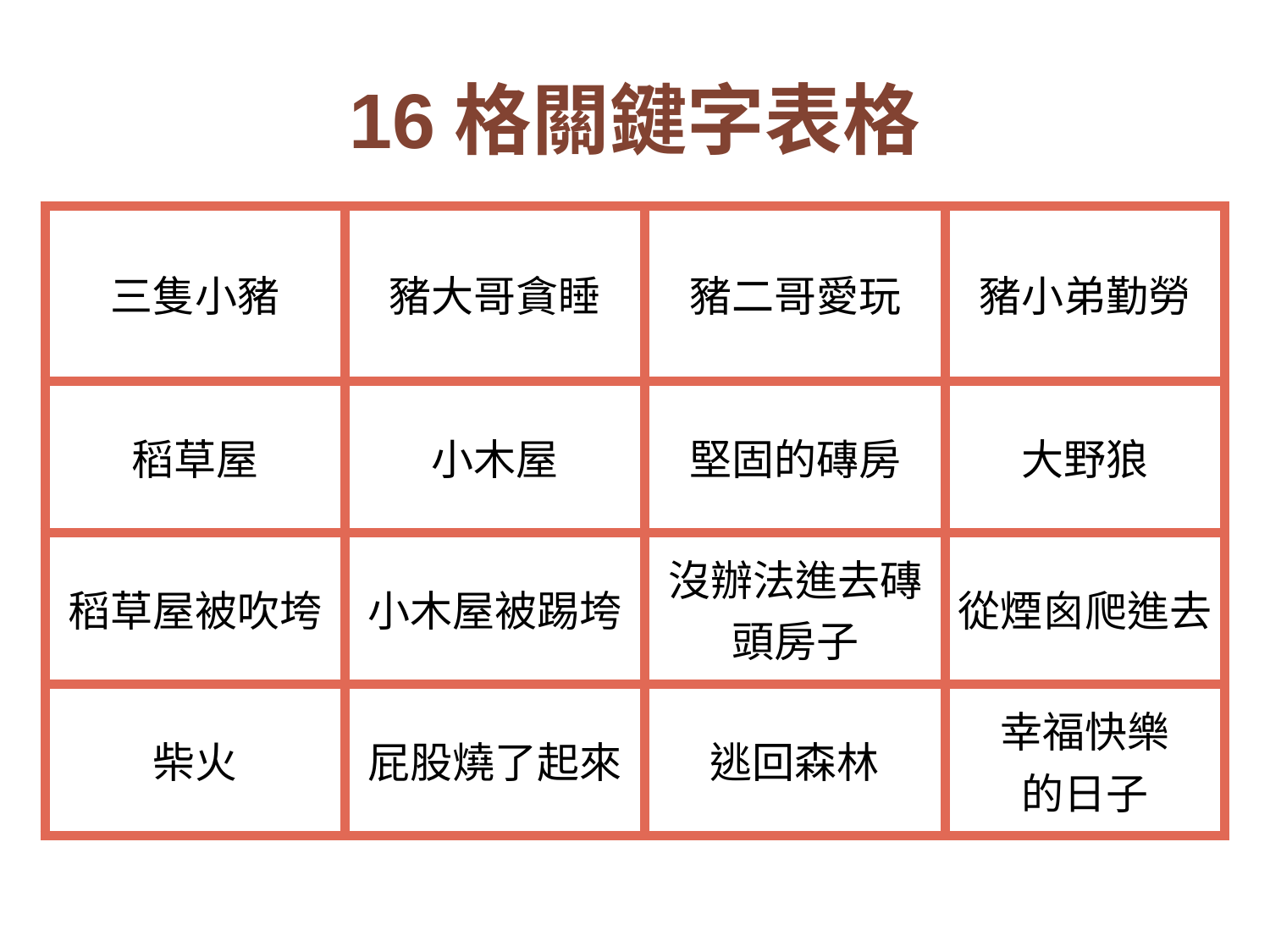

# 16格關鍵字表格
| 三隻小豬 | 豬大哥貪睡 | 豬二哥愛玩 | 豬小弟勤勞 |
| --- | --- | --- | --- |
| 稻草屋 | 小木屋 | 堅固的磚房 | 大野狼 |
| 稻草屋被吹垮 | 小木屋被踢垮 | 沒辦法進去磚頭房子 | 從煙囪爬進去 |
| 柴火 | 屁股燒了起來 | 逃回森林 | 幸福快樂 的日子 |